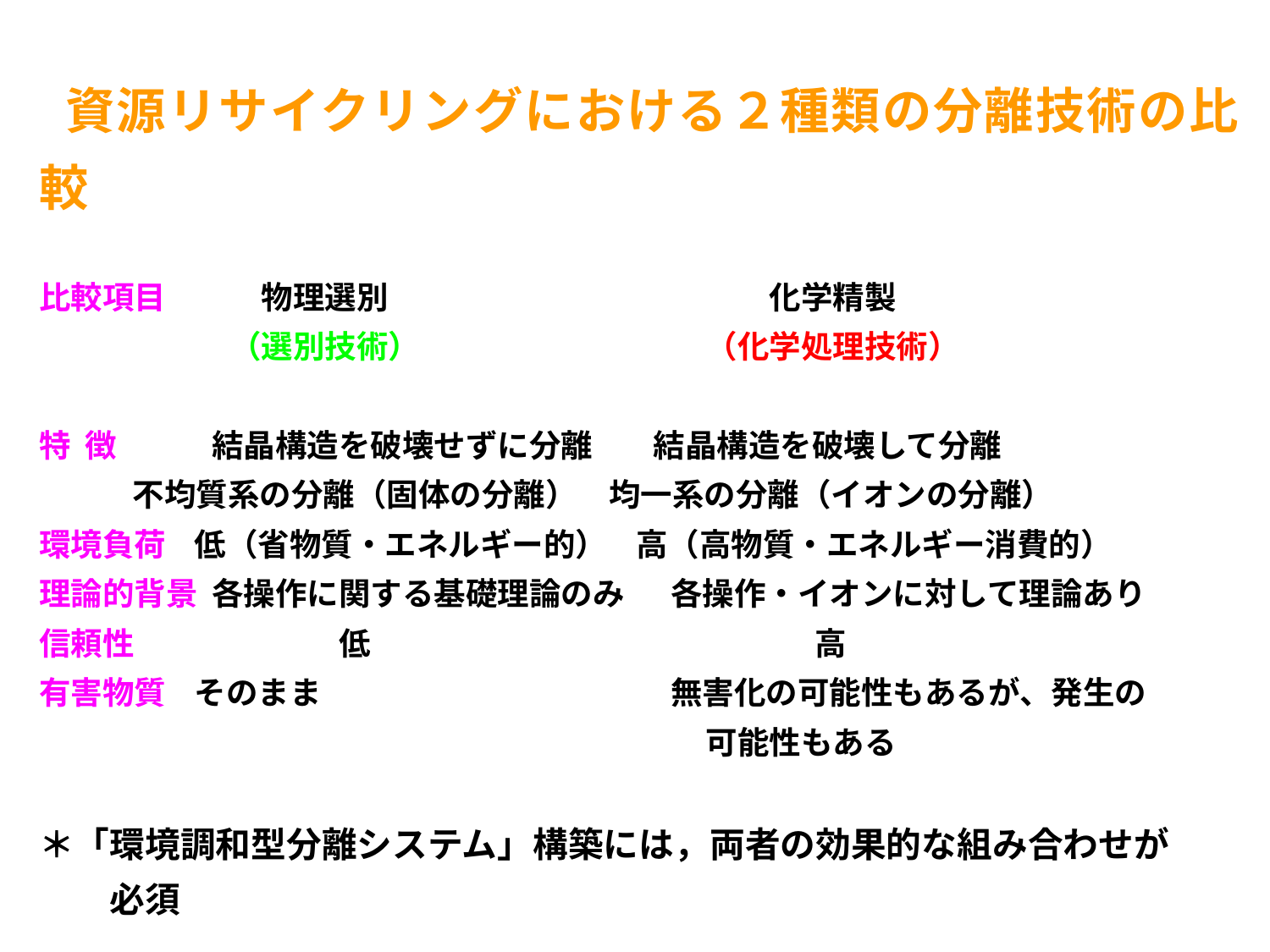

資源リサイクリングにおける２種類の分離技術の比較

比較項目　　　物理選別　　　　　　　　　　　　化学精製
	　　（選別技術）　　　　　　　　　（化学処理技術）

特  徴　　　結晶構造を破壊せずに分離    　結晶構造を破壊して分離
            不均質系の分離（固体の分離）　均一系の分離（イオンの分離）
環境負荷    低（省物質・エネルギー的）    高（高物質・エネルギー消費的）
理論的背景  各操作に関する基礎理論のみ　  各操作・イオンに対して理論あり
信頼性  　　　　　　低　　　　　　　　　　　　　　高
有害物質    そのまま　　　　　　　　　　　無害化の可能性もあるが、発生の
　　　　　　　　　　　　　　　　　　　　　可能性もある

＊「環境調和型分離システム」構築には，両者の効果的な組み合わせが
　　必須